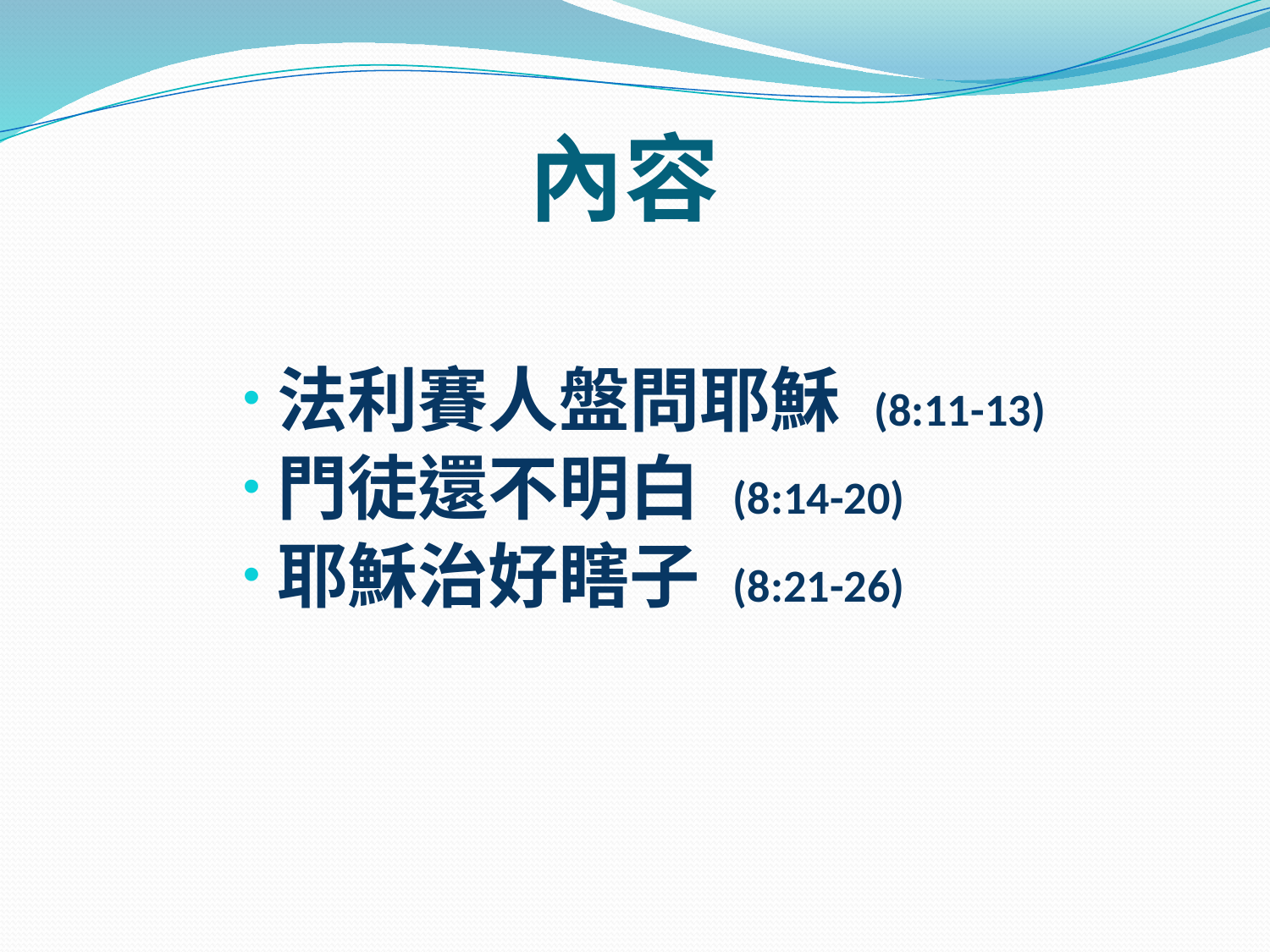

# 內容
法利賽人盤問耶穌 (8:11-13)
門徒還不明白 (8:14-20)
耶穌治好瞎子 (8:21-26)